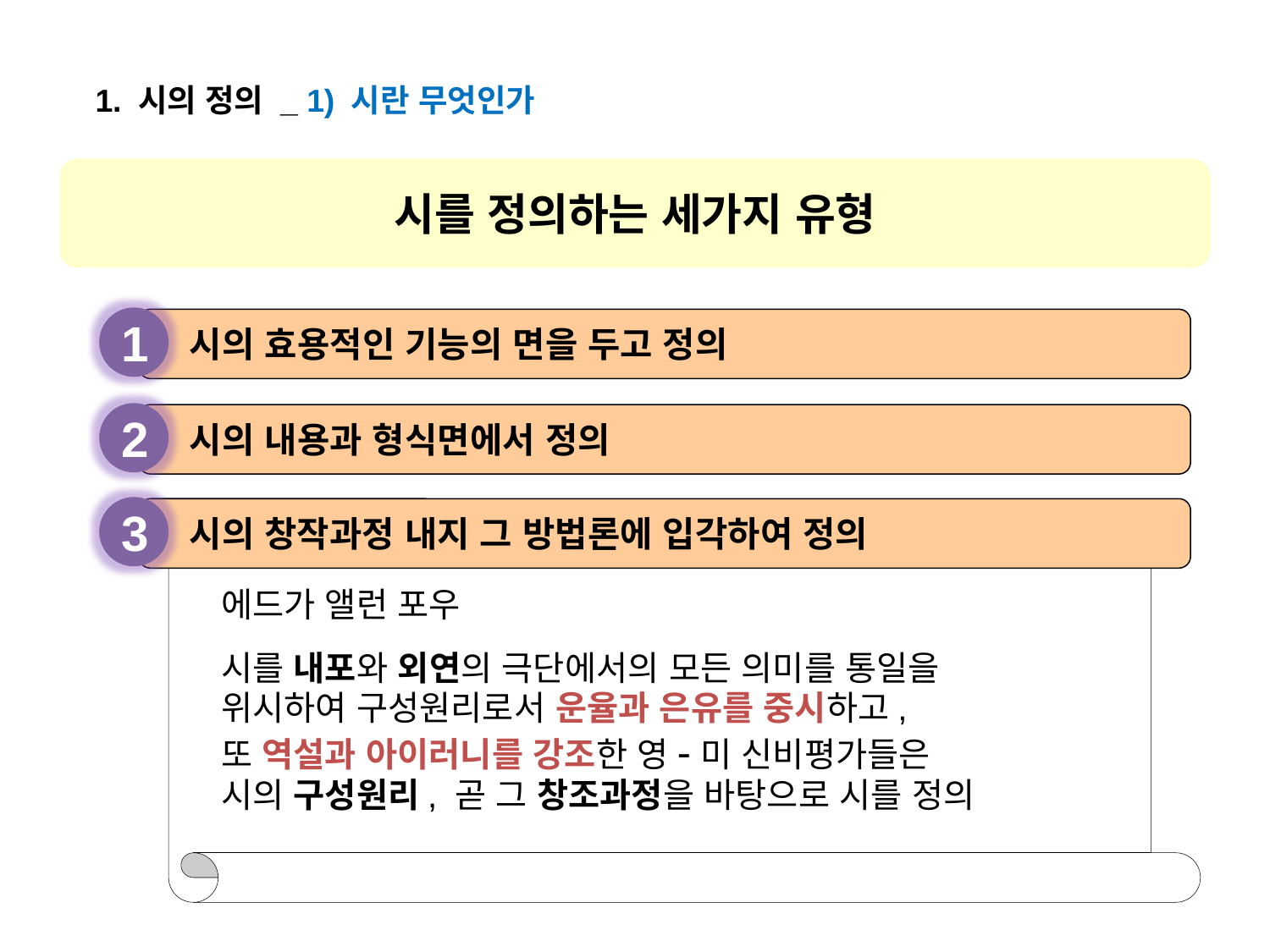

1. 시의 정의 _ 1) 시란 무엇인가
시를 정의하는 세가지 유형
1

시의 효용적인 기능의 면을 두고 정의
2

시의 내용과 형식면에서 정의
3

시의 창작과정 내지 그 방법론에 입각하여 정의

에드가 앨런 포우

시를 내포와 외연의 극단에서의 모든 의미를 통일을
위시하여 구성원리로서 운율과 은유를 중시하고,
또 역설과 아이러니를 강조한 영-미 신비평가들은
시의 구성원리, 곧 그 창조과정을 바탕으로 시를 정의